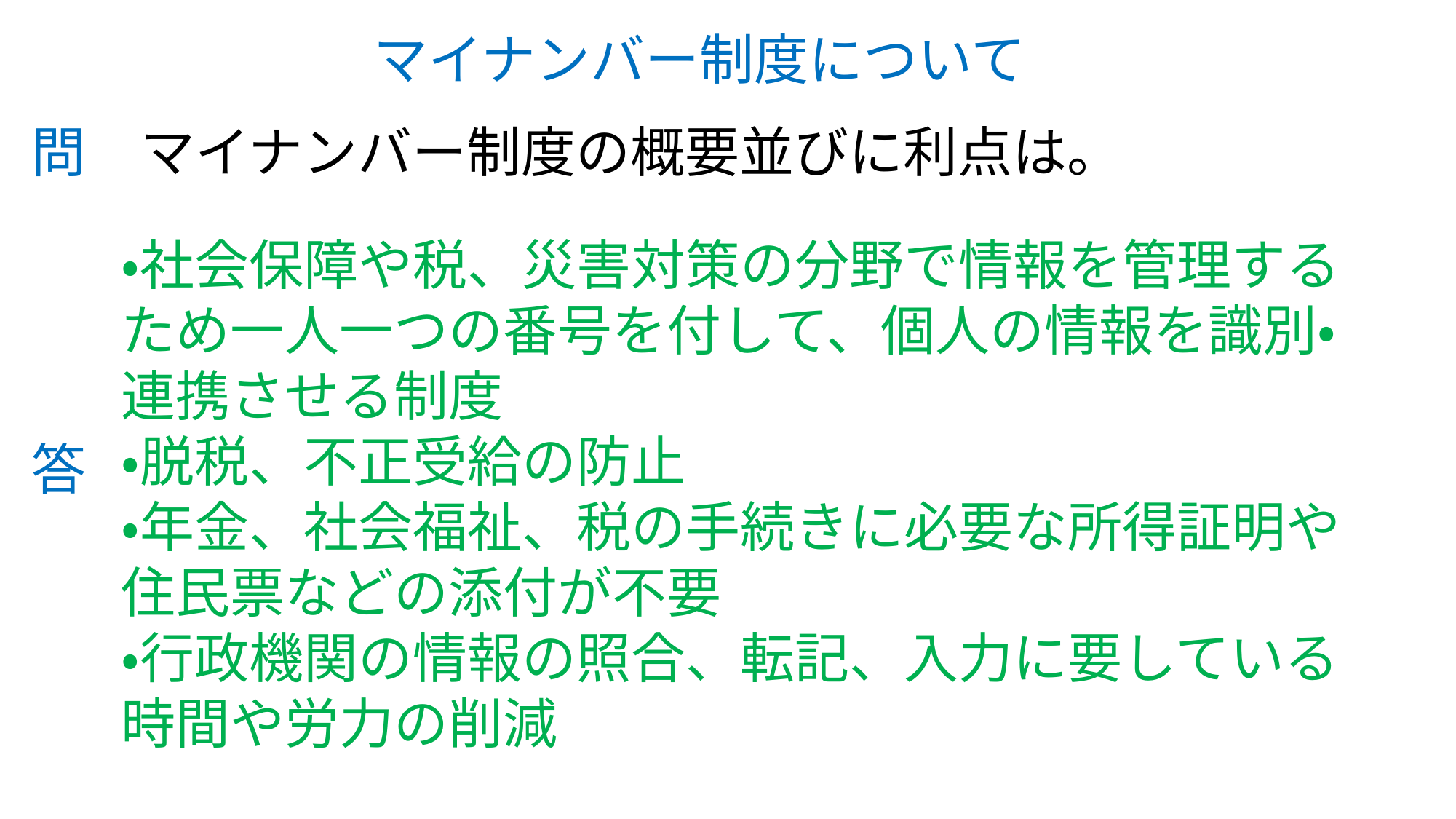

マイナンバー制度について
問　マイナンバー制度の概要並びに利点は。
・社会保障や税、災害対策の分野で情報を管理するため一人一つの番号を付して、個人の情報を識別・連携させる制度
・脱税、不正受給の防止
・年金、社会福祉、税の手続きに必要な所得証明や住民票などの添付が不要
・行政機関の情報の照合、転記、入力に要している時間や労力の削減
答